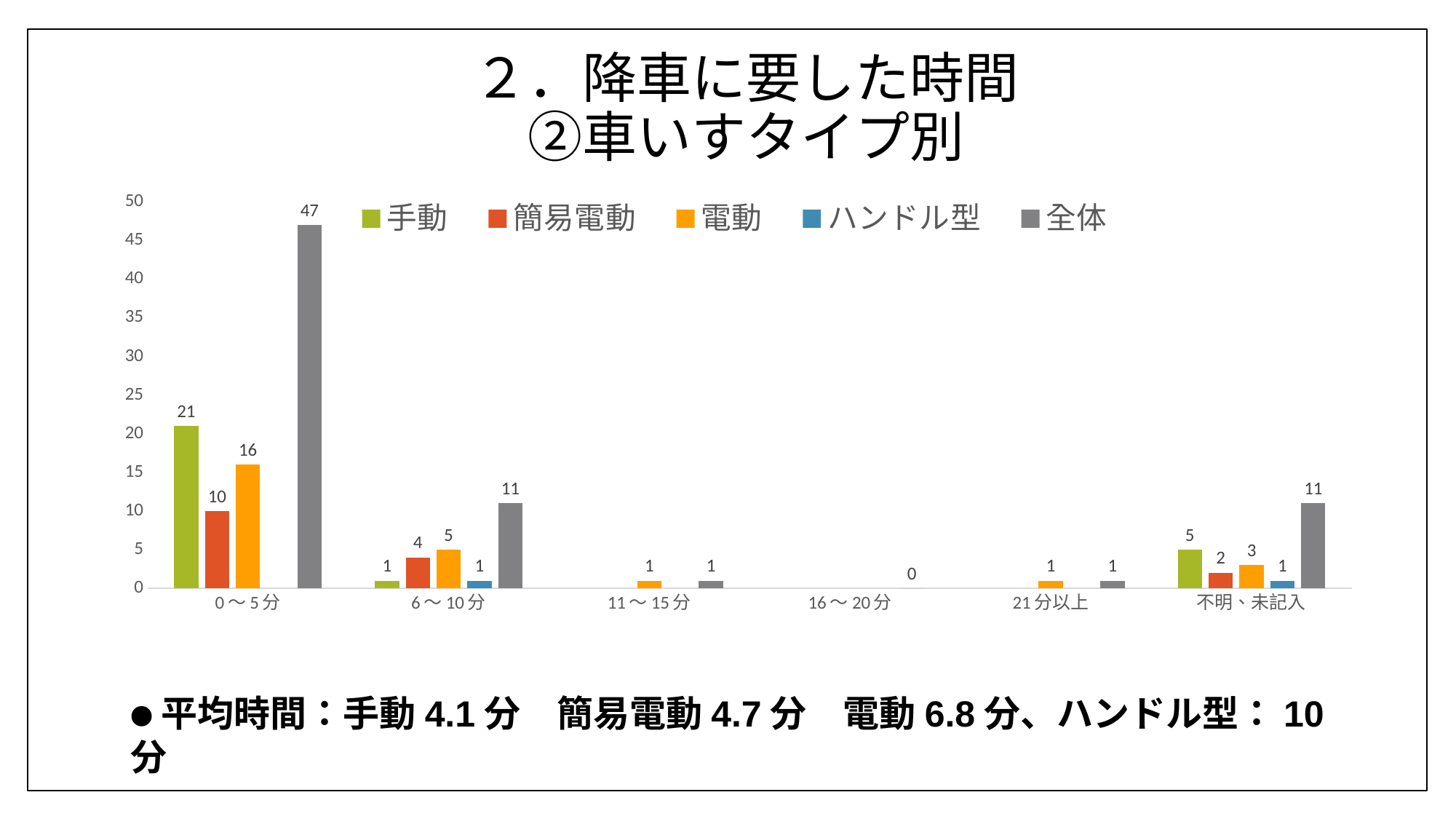

# ２．降車に要した時間 ②車いすタイプ別

### Chart

| Category | 手動 | 簡易電動 | 電動 | ハンドル型 | 全体 |
|---|---|---|---|---|---|
| 0～5分 | 21.0 | 10.0 | 16.0 | None | 47.0 |
| 6～10分 | 1.0 | 4.0 | 5.0 | 1.0 | 11.0 |
| 11～15分 | None | None | 1.0 | None | 1.0 |
| 16～20分 | None | None | None | None | 0.0 |
| 21分以上 | None | None | 1.0 | None | 1.0 |
| 不明、未記入 | 5.0 | 2.0 | 3.0 | 1.0 | 11.0 |
⚫平均時間：手動4.1分　簡易電動4.7分　電動6.8分、ハンドル型：10分